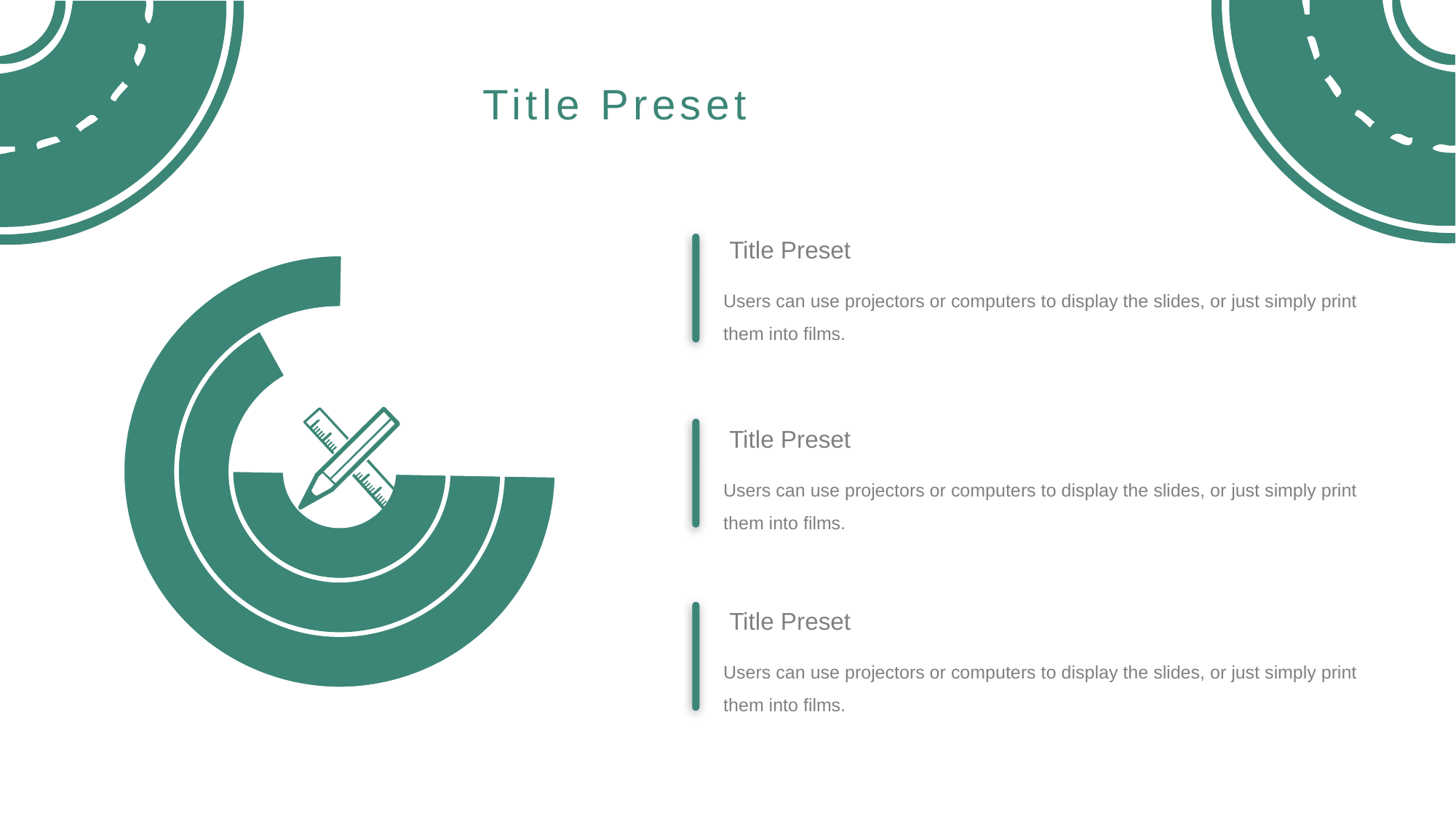

Title Preset
Title Preset

### Chart

| Category | 销售额 | 列1 | 列2 |
|---|---|---|---|
| 第一季度 | 1.0 | 2.0 | 3.0 |
| 辅助数据 | 1.0 | 1.0 | 1.0 |

Users can use projectors or computers to display the slides, or just simply print them into films.
Title Preset

Users can use projectors or computers to display the slides, or just simply print them into films.
Title Preset

Users can use projectors or computers to display the slides, or just simply print them into films.